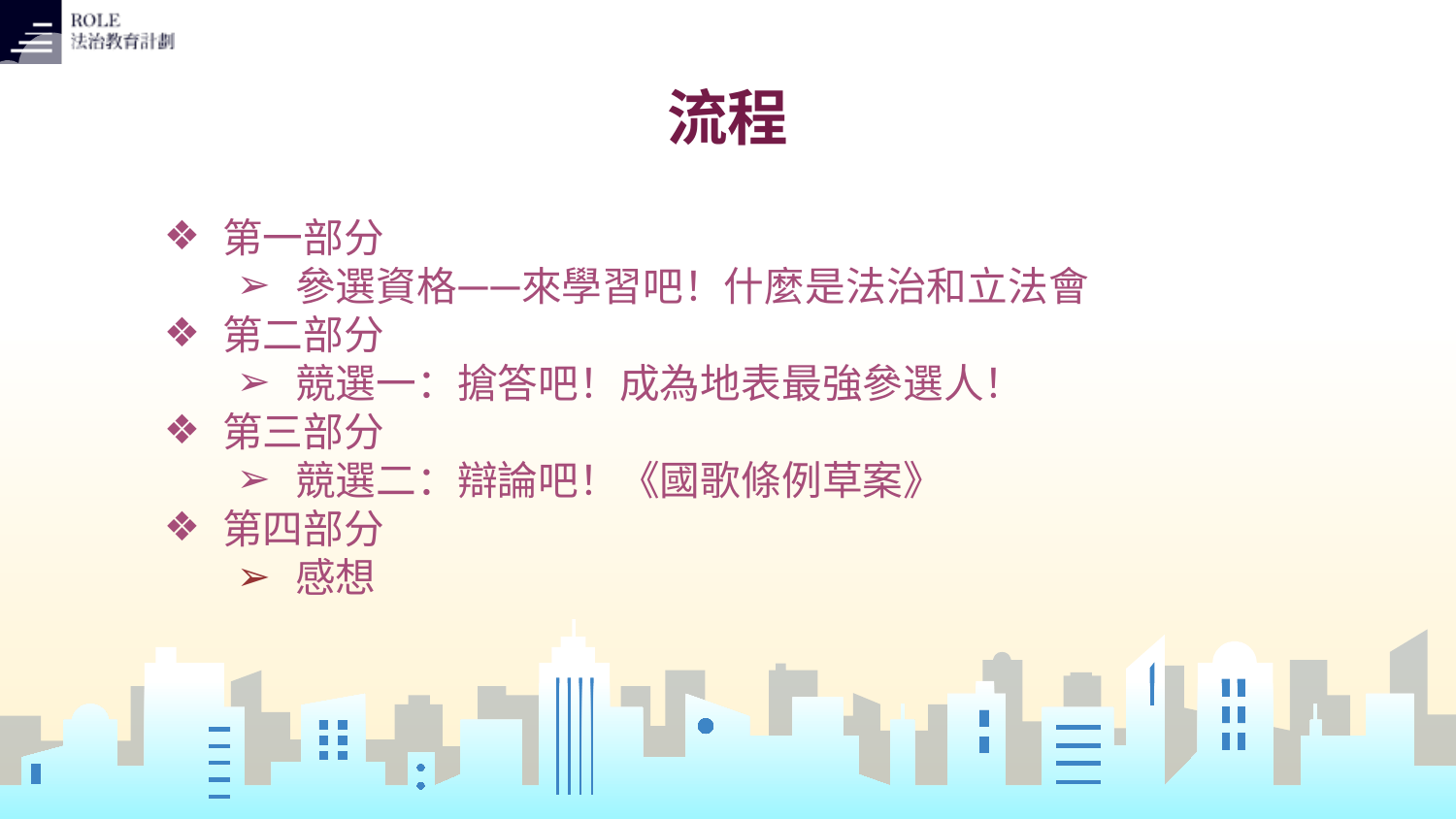

# 流程
第一部分
參選資格——來學習吧！什麼是法治和立法會
第二部分
競選一：搶答吧！成為地表最強參選人！
第三部分
競選二：辯論吧！《國歌條例草案》
第四部分
感想